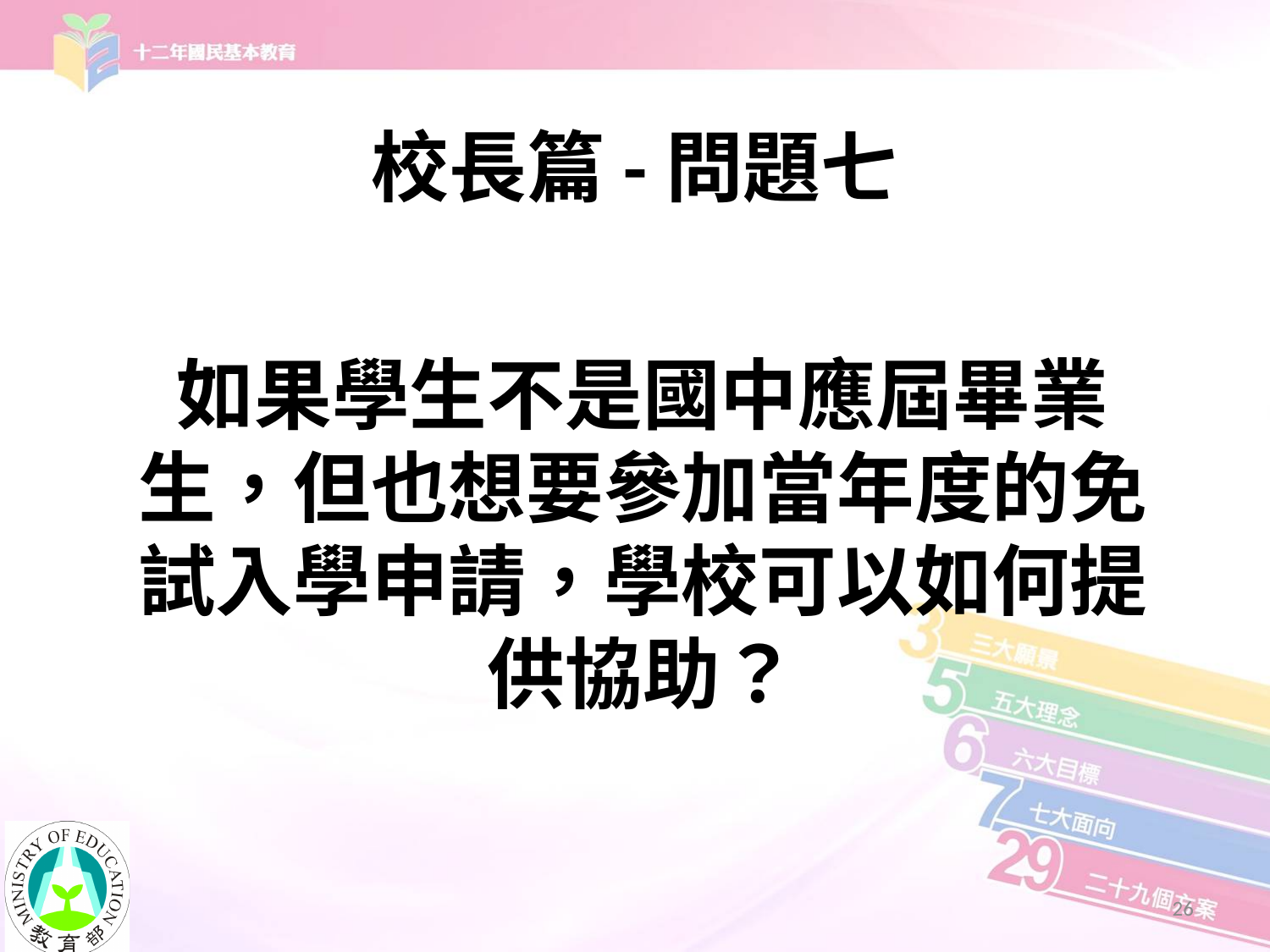

# 校長篇-問題七
	如果學生不是國中應屆畢業生，但也想要參加當年度的免試入學申請，學校可以如何提供協助？
26